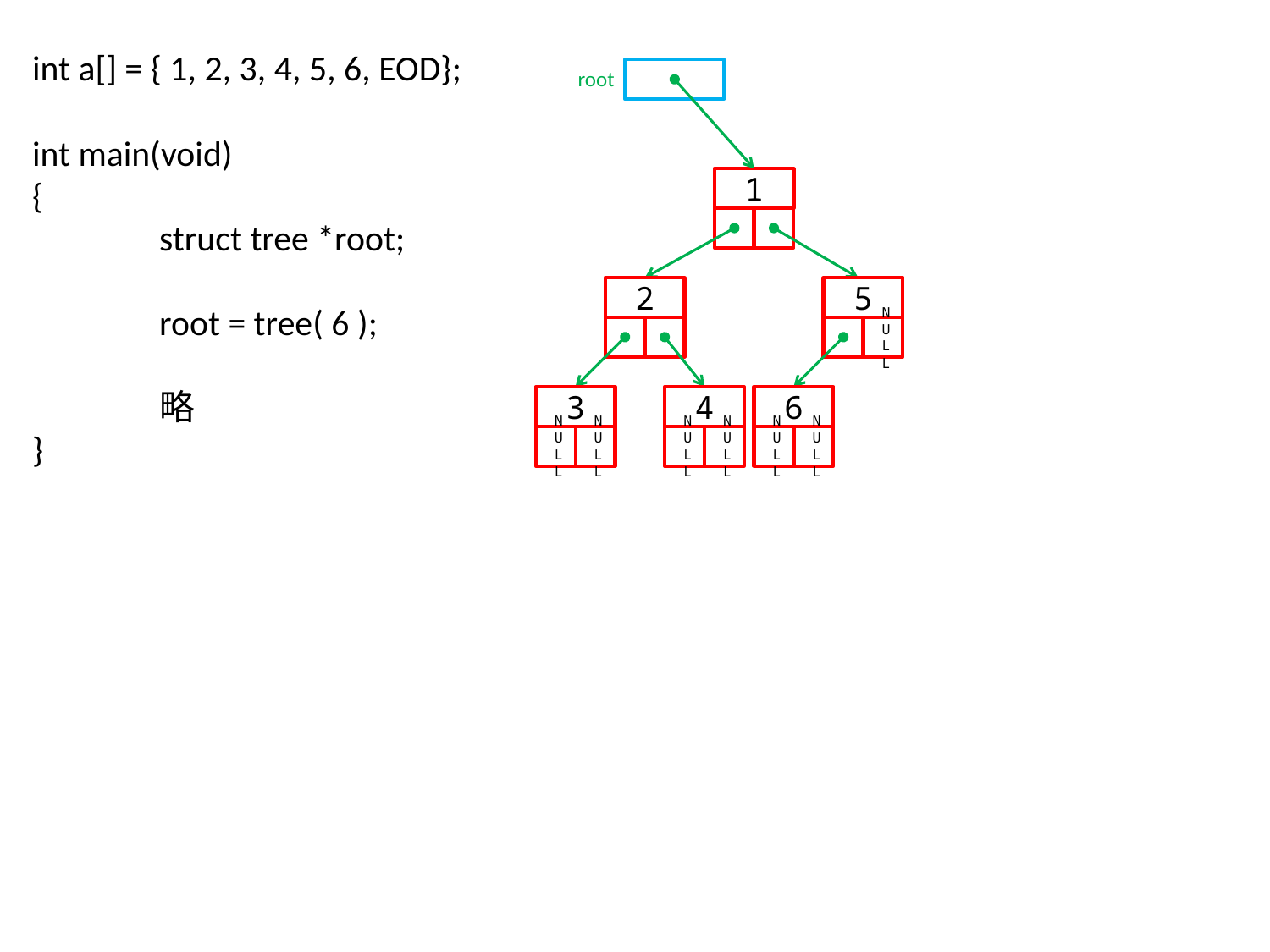

int a[] = { 1, 2, 3, 4, 5, 6, EOD};

int main(void)
{
	struct tree *root;

	root = tree( 6 );

	略
}
root

1

2
5

NULL
3
4
6
NULL
NULL
NULL
NULL
NULL
NULL